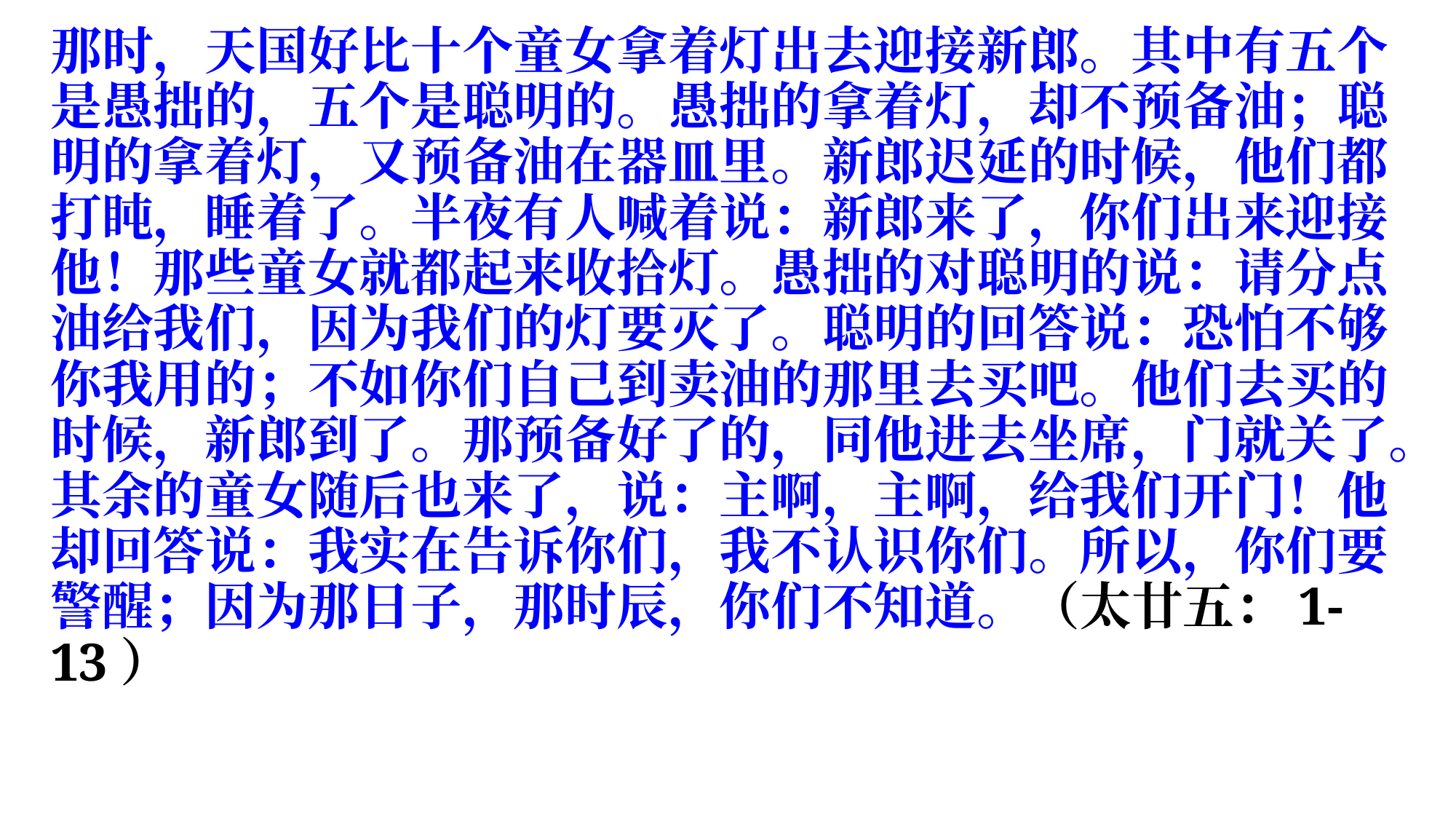

那时，天国好比十个童女拿着灯出去迎接新郎。其中有五个是愚拙的，五个是聪明的。愚拙的拿着灯，却不预备油；聪明的拿着灯，又预备油在器皿里。新郎迟延的时候，他们都打盹，睡着了。半夜有人喊着说：新郎来了，你们出来迎接他！那些童女就都起来收拾灯。愚拙的对聪明的说：请分点油给我们，因为我们的灯要灭了。聪明的回答说：恐怕不够你我用的；不如你们自己到卖油的那里去买吧。他们去买的时候，新郎到了。那预备好了的，同他进去坐席，门就关了。其余的童女随后也来了，说：主啊，主啊，给我们开门！他却回答说：我实在告诉你们，我不认识你们。所以，你们要警醒；因为那日子，那时辰，你们不知道。（太廿五：1-13）